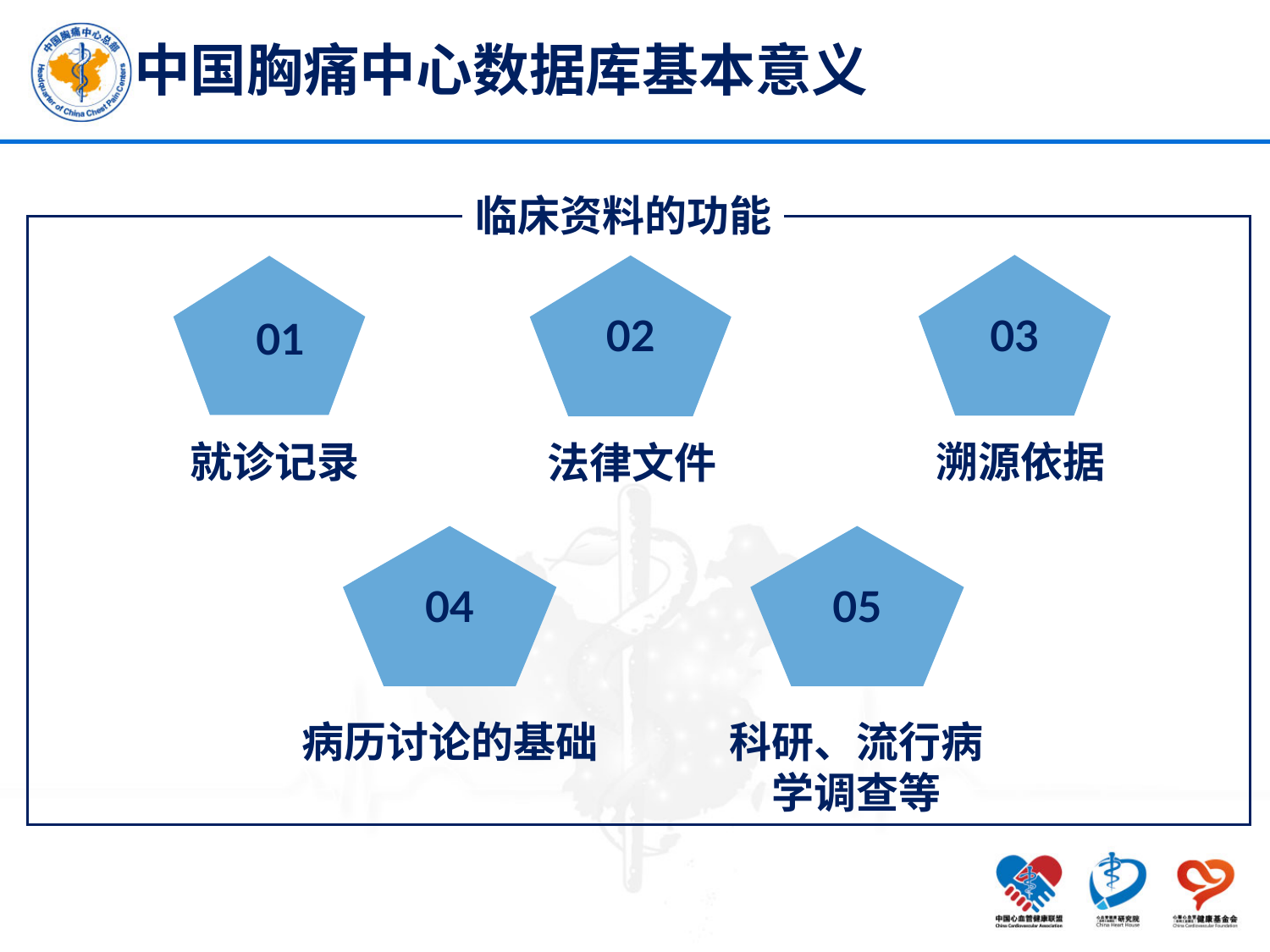

# 中国胸痛中心数据库基本意义
临床资料的功能

03
02
01
就诊记录
溯源依据
法律文件

04
05
病历讨论的基础
科研、流行病学调查等